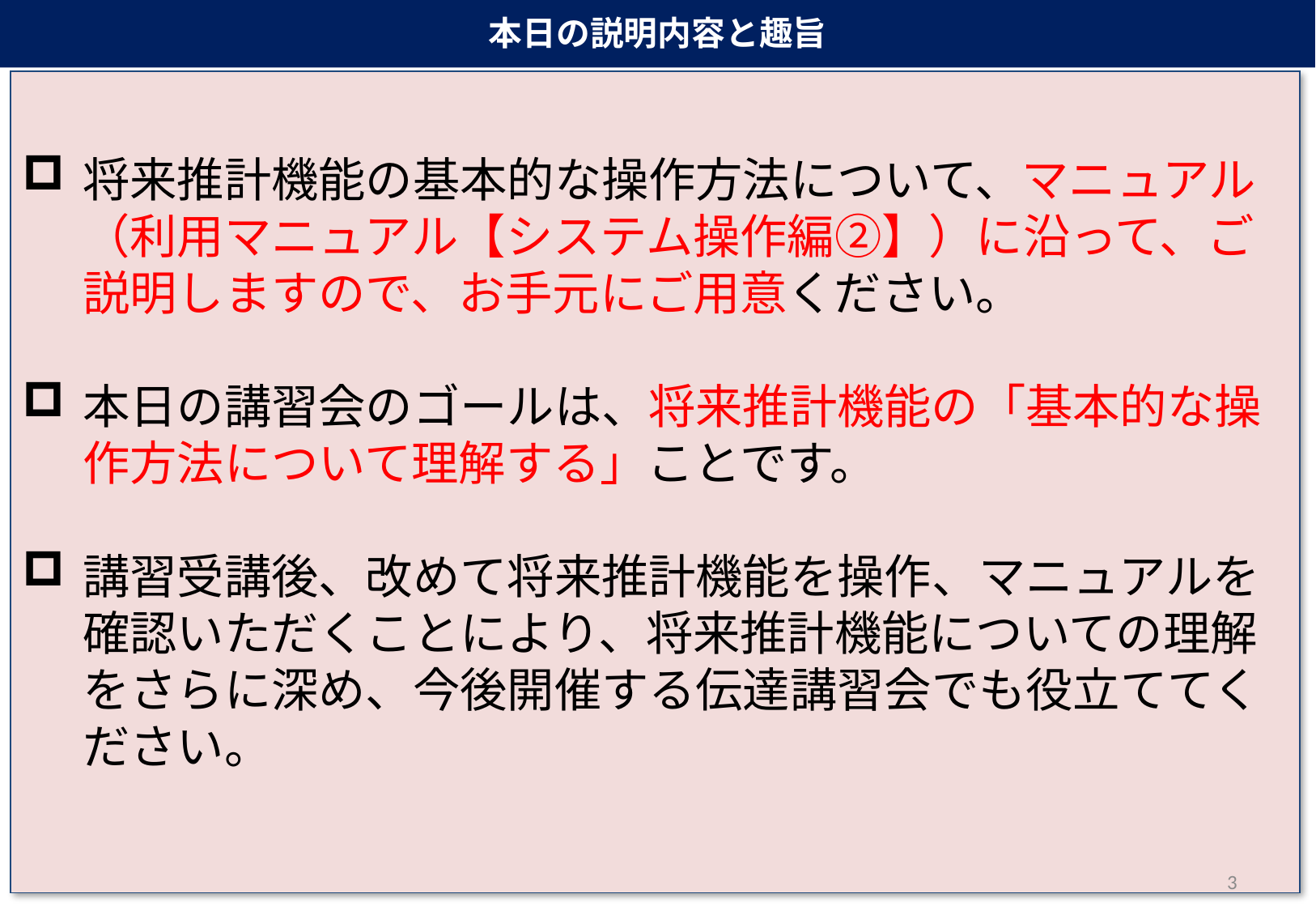

本日の説明内容と趣旨

将来推計機能の基本的な操作方法について、マニュアル（利用マニュアル【システム操作編②】）に沿って、ご説明しますので、お手元にご用意ください。

本日の講習会のゴールは、将来推計機能の「基本的な操作方法について理解する」ことです。

講習受講後、改めて将来推計機能を操作、マニュアルを確認いただくことにより、将来推計機能についての理解をさらに深め、今後開催する伝達講習会でも役立ててください。

3